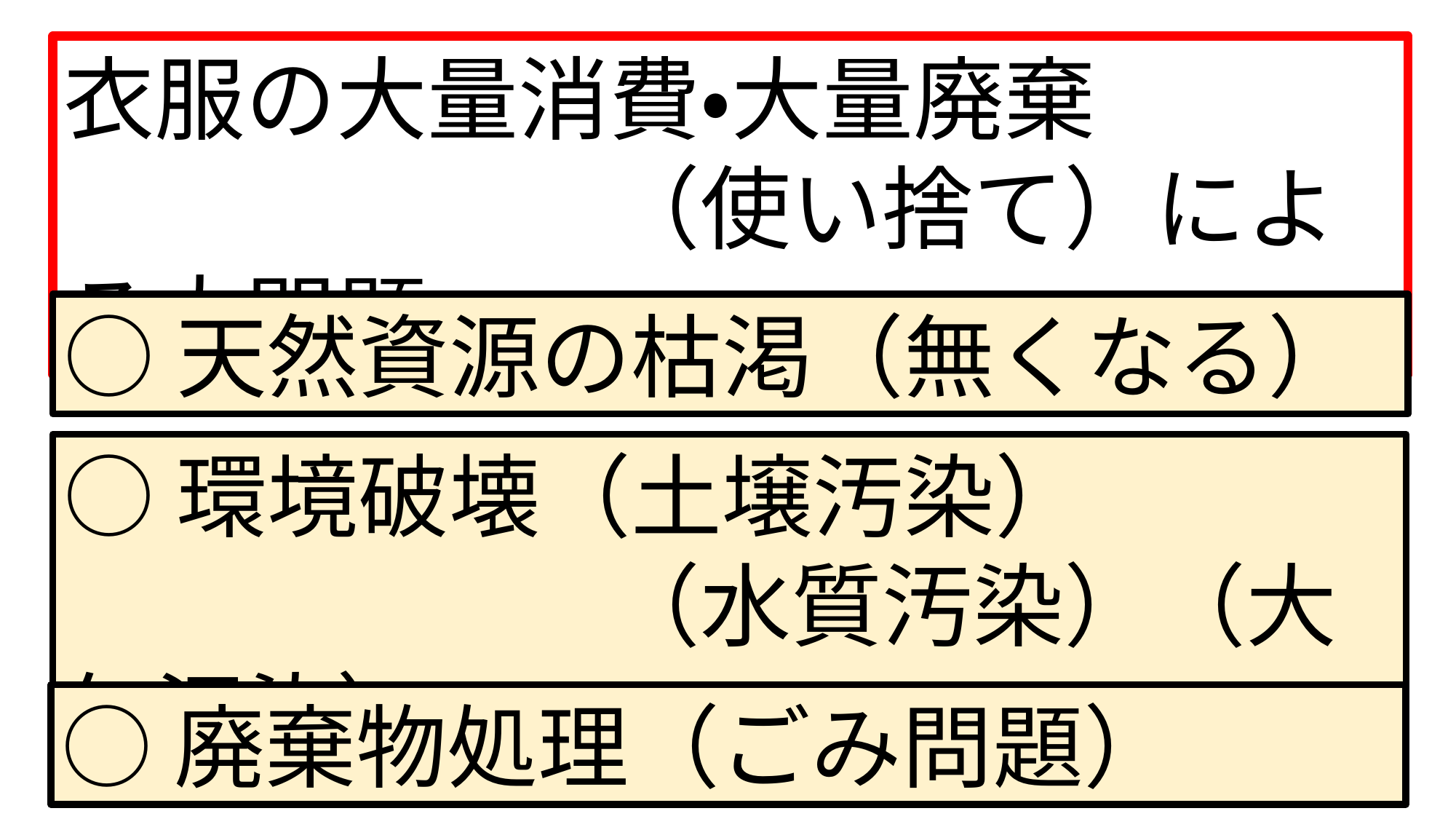

衣服の大量消費・大量廃棄
　　　　　　（使い捨て）による大問題
○天然資源の枯渇（無くなる）
○環境破壊（土壌汚染）
　　　　　　（水質汚染）（大気汚染）
○廃棄物処理（ごみ問題）